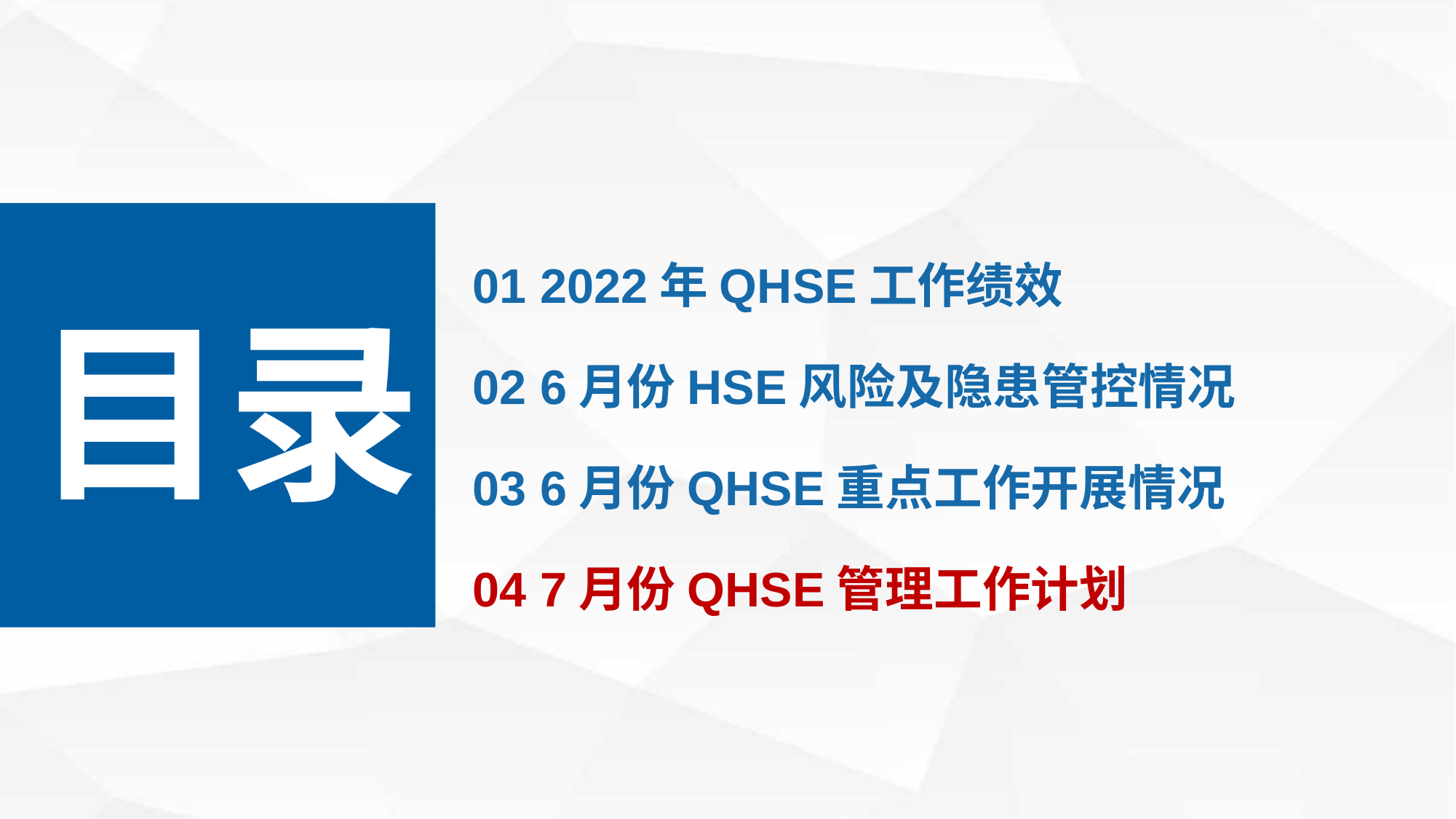

01 2022年QHSE工作绩效
02 6月份HSE风险及隐患管控情况
03 6月份QHSE重点工作开展情况
04 7月份QHSE管理工作计划
目录